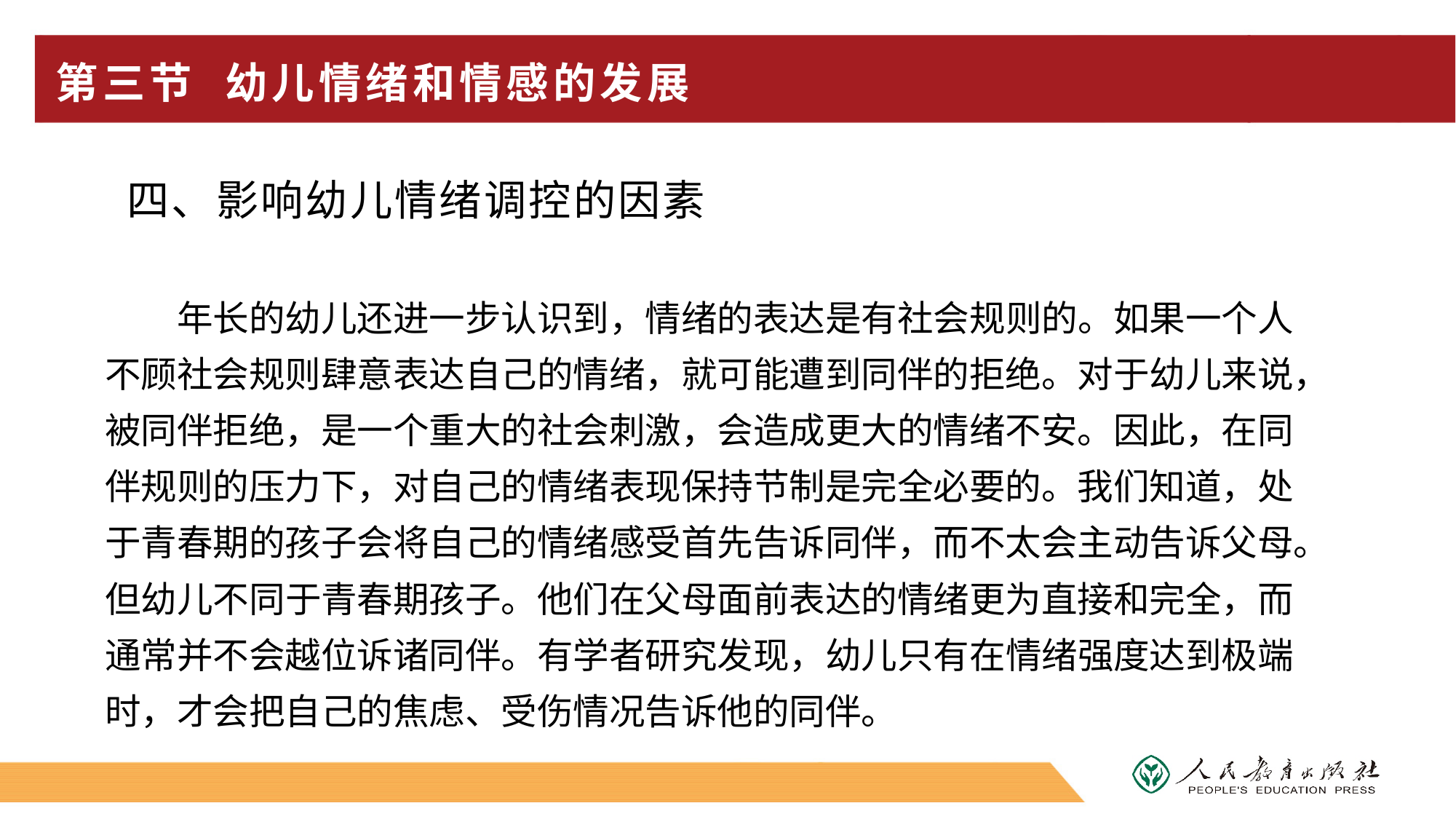

# 第三节  幼儿情绪和情感的发展
 四、影响幼儿情绪调控的因素
年长的幼儿还进一步认识到，情绪的表达是有社会规则的。如果一个人不顾社会规则肆意表达自己的情绪，就可能遭到同伴的拒绝。对于幼儿来说，被同伴拒绝，是一个重大的社会刺激，会造成更大的情绪不安。因此，在同伴规则的压力下，对自己的情绪表现保持节制是完全必要的。我们知道，处于青春期的孩子会将自己的情绪感受首先告诉同伴，而不太会主动告诉父母。但幼儿不同于青春期孩子。他们在父母面前表达的情绪更为直接和完全，而通常并不会越位诉诸同伴。有学者研究发现，幼儿只有在情绪强度达到极端时，才会把自己的焦虑、受伤情况告诉他的同伴。